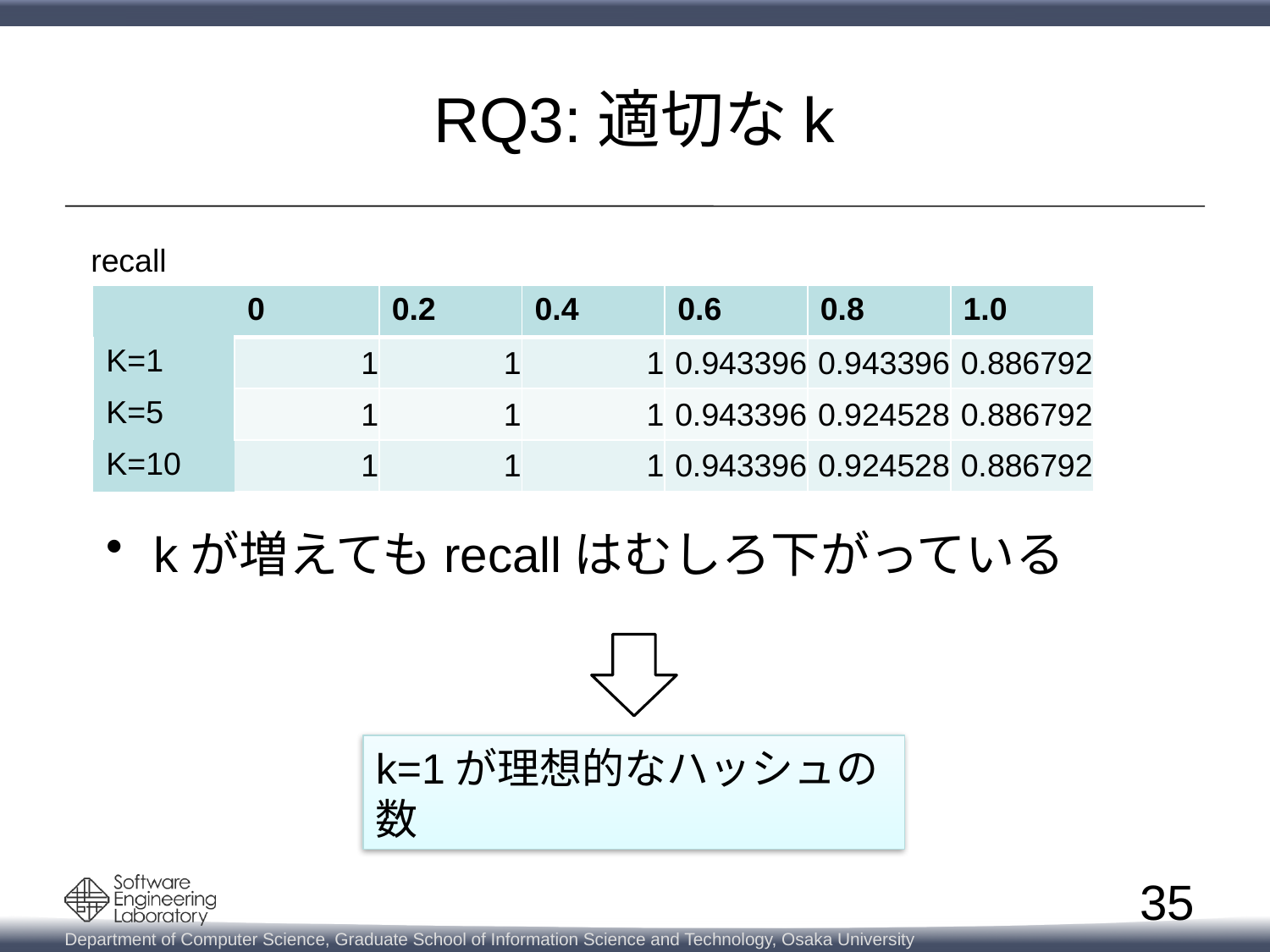

# RQ3:適切なk

kが増えてもrecallはむしろ下がっている

recall
|  | 0 | 0.2 | 0.4 | 0.6 | 0.8 | 1.0 |
| --- | --- | --- | --- | --- | --- | --- |
| K=1 | 1 | 1 | 1 | 0.943396 | 0.943396 | 0.886792 |
| K=5 | 1 | 1 | 1 | 0.943396 | 0.924528 | 0.886792 |
| K=10 | 1 | 1 | 1 | 0.943396 | 0.924528 | 0.886792 |

k=1が理想的なハッシュの数
35